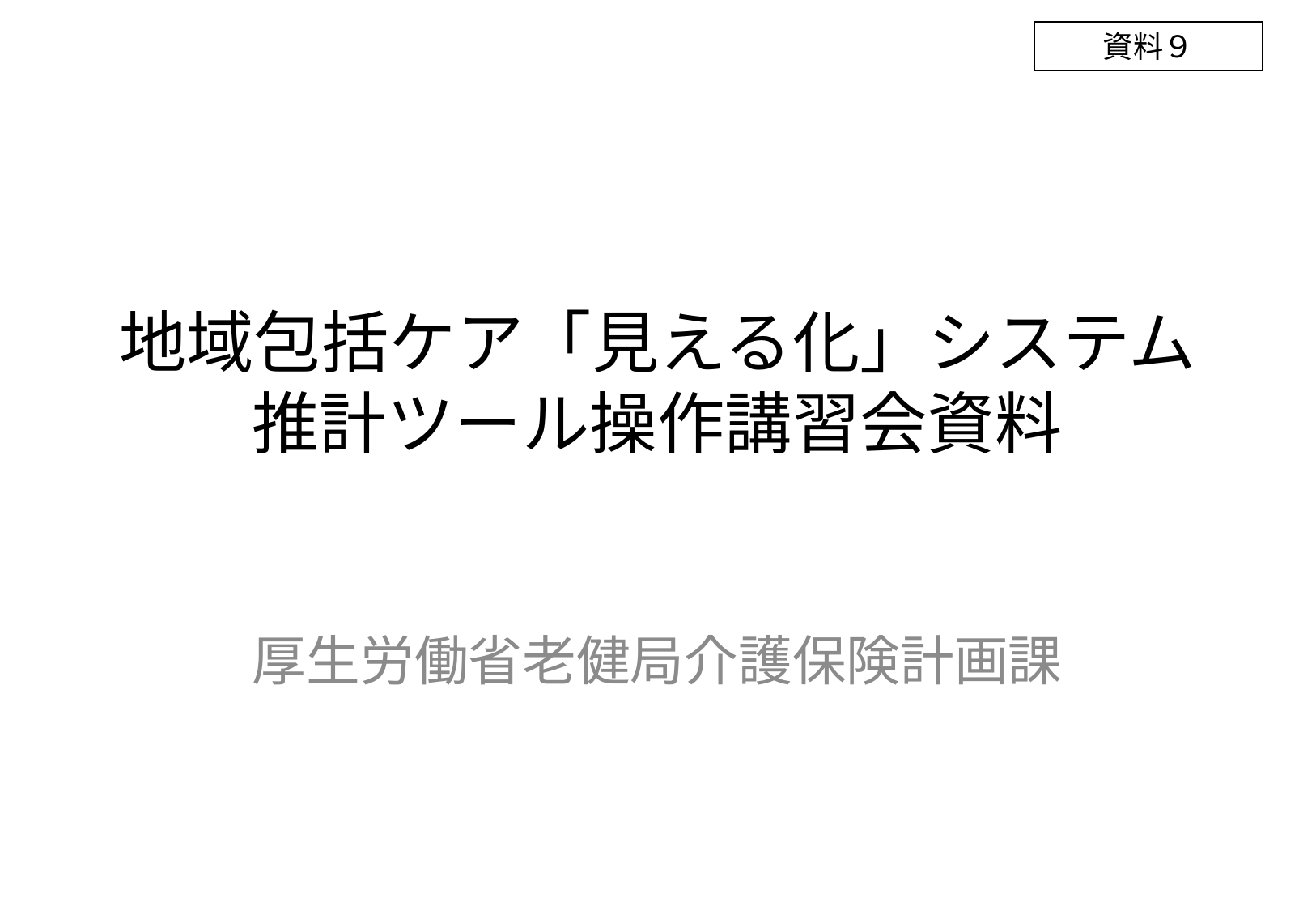

資料９
# 地域包括ケア「見える化」システム 推計ツール操作講習会資料
厚生労働省老健局介護保険計画課